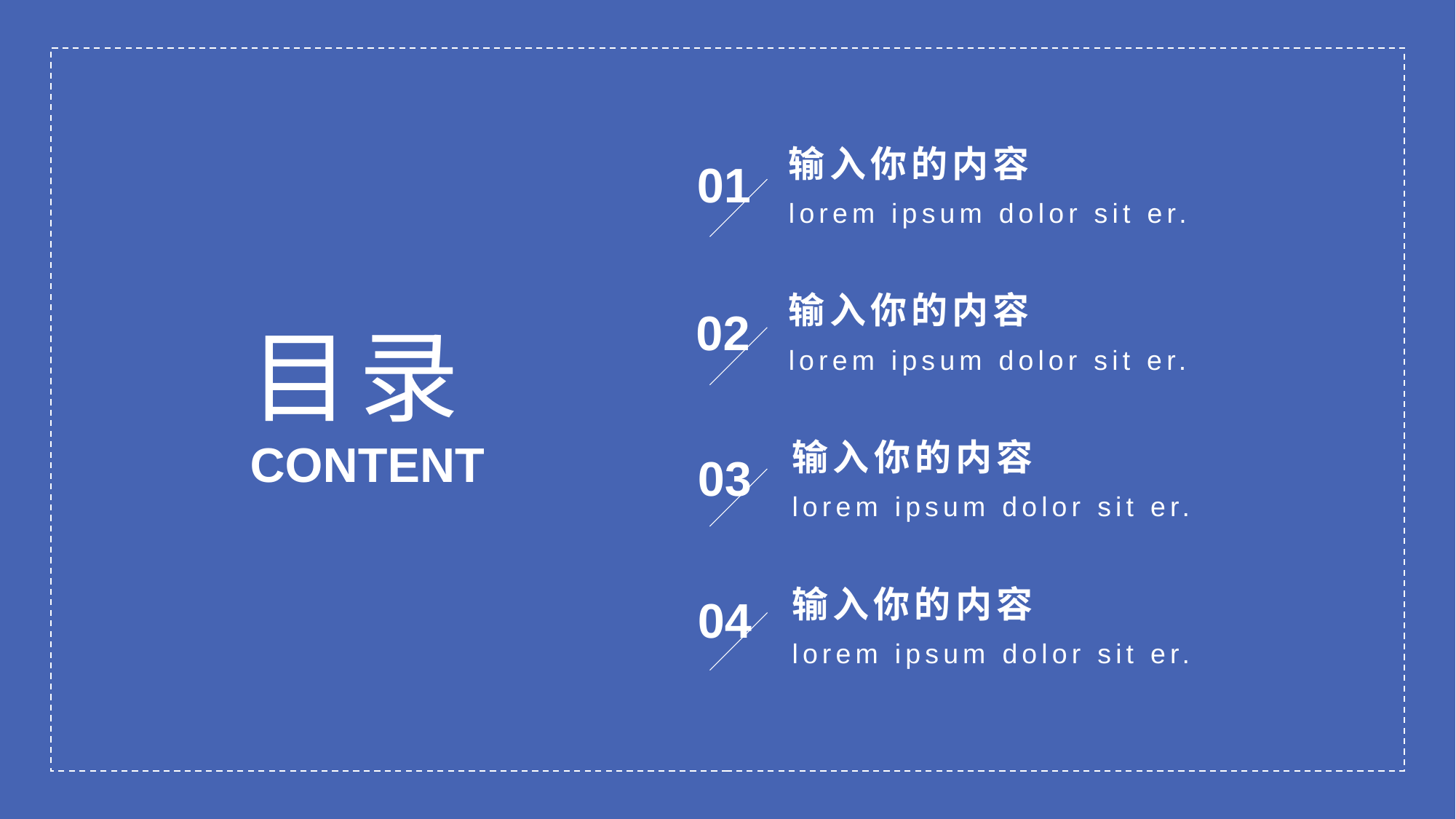

输入你的内容
lorem ipsum dolor sit er.
01
输入你的内容
lorem ipsum dolor sit er.
02
输入你的内容
lorem ipsum dolor sit er.
03
输入你的内容
lorem ipsum dolor sit er.
04
目录
CONTENT